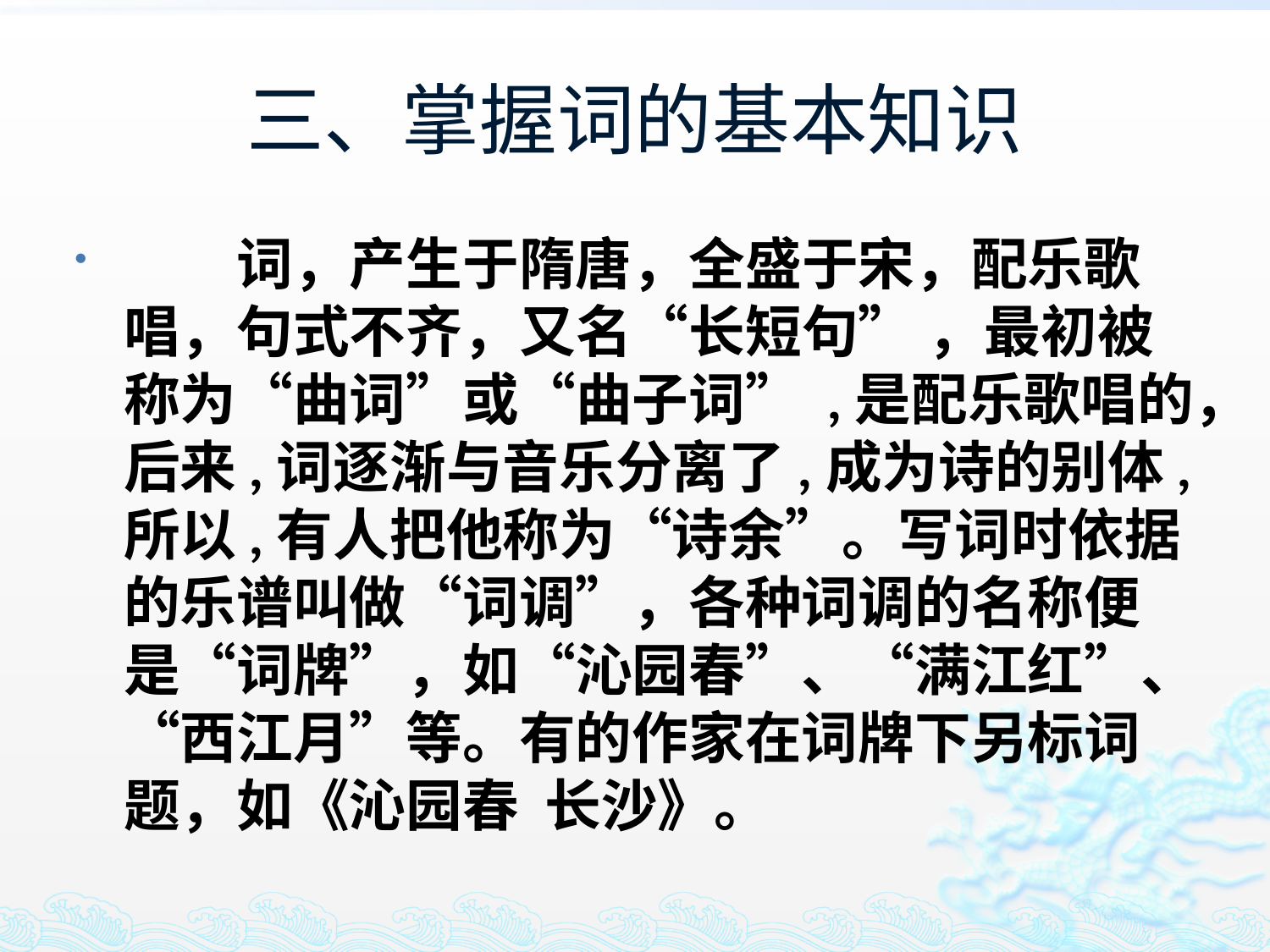

# 三、掌握词的基本知识
　　词，产生于隋唐，全盛于宋，配乐歌唱，句式不齐，又名“长短句” ，最初被称为“曲词”或“曲子词” ,是配乐歌唱的，后来,词逐渐与音乐分离了,成为诗的别体,所以,有人把他称为“诗余”。写词时依据的乐谱叫做“词调”，各种词调的名称便是“词牌”，如“沁园春”、“满江红”、“西江月”等。有的作家在词牌下另标词题，如《沁园春  长沙》。